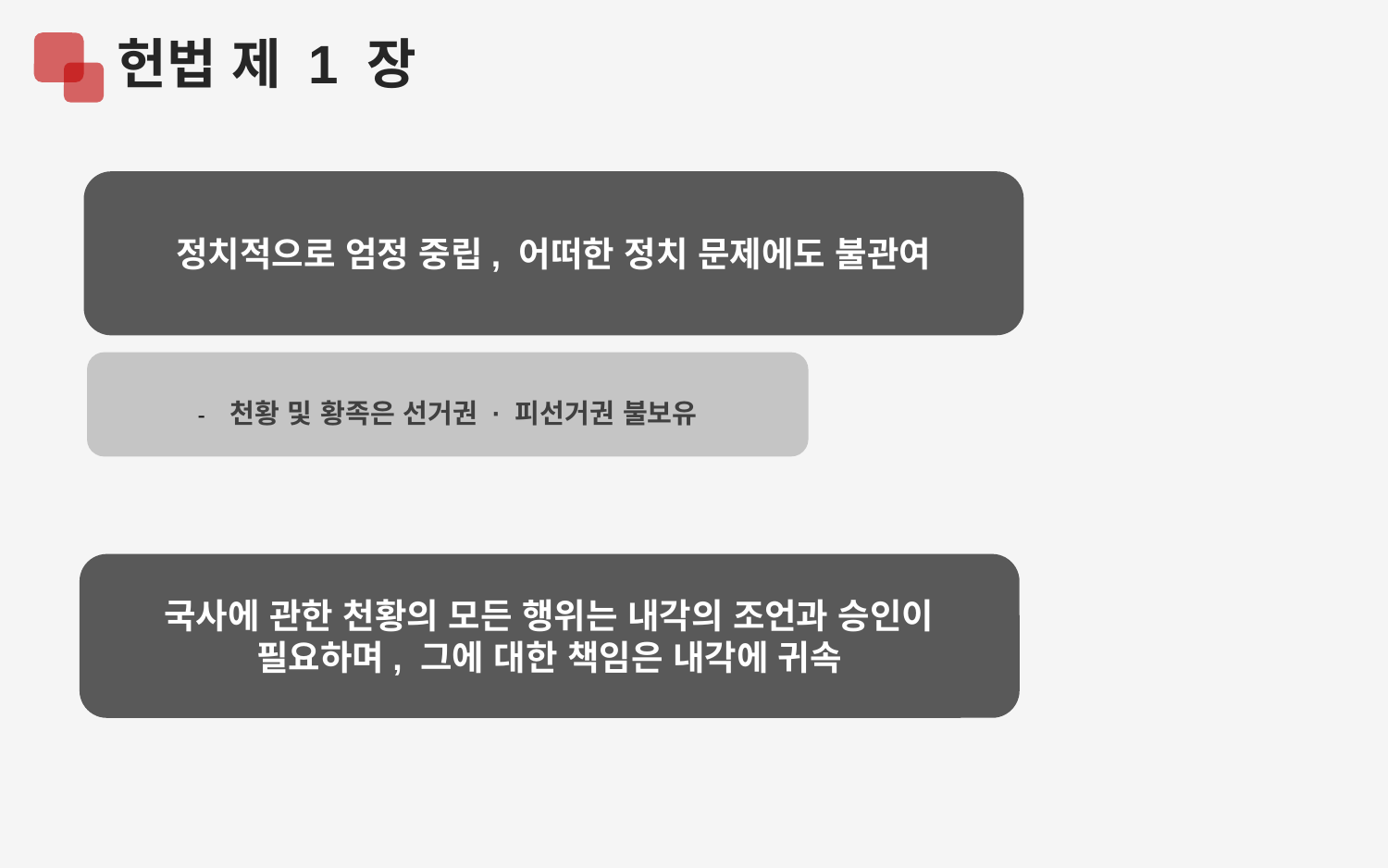

헌법 제 1 장

정치적으로 엄정 중립, 어떠한 정치 문제에도 불관여
-   천황 및 황족은 선거권 · 피선거권 불보유
국사에 관한 천황의 모든 행위는 내각의 조언과 승인이 필요하며, 그에 대한 책임은 내각에 귀속